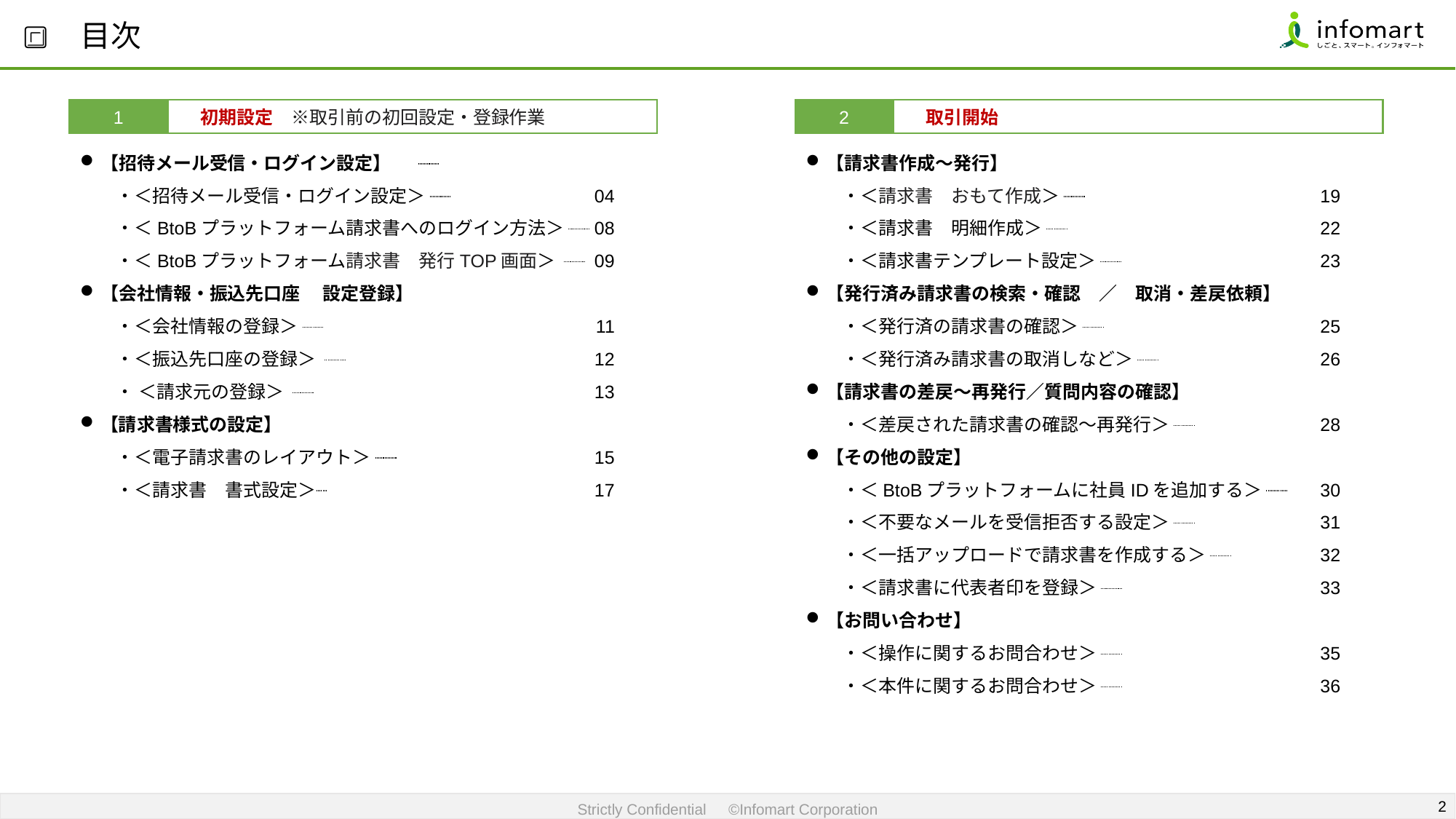

目次
 　初期設定　※取引前の初回設定・登録作業
1
 　取引開始
2
【招待メール受信・ログイン設定】
　　・＜招待メール受信・ログイン設定＞ 　　	04
　　・＜BtoBプラットフォーム請求書へのログイン方法＞ 　　	08
　　・＜BtoBプラットフォーム請求書　発行TOP画面＞  　　	09
【会社情報・振込先口座 　設定登録】
　　・＜会社情報の登録＞ 　　	11
　　・＜振込先口座の登録＞  　　	12
　　・ ＜請求元の登録＞  　　	13
【請求書様式の設定】
　　・＜電子請求書のレイアウト＞ 　　	15
　　・＜請求書　書式設定＞　	17
【請求書作成～発行】
　　・＜請求書　おもて作成＞ 　　	19
　　・＜請求書　明細作成＞ 　　	22
　　・＜請求書テンプレート設定＞ 　　	23
【発行済み請求書の検索・確認　／　取消・差戻依頼】
　　・＜発行済の請求書の確認＞ 　　	25
　　・＜発行済み請求書の取消しなど＞ 　　	26
【請求書の差戻～再発行／質問内容の確認】
　　・＜差戻された請求書の確認～再発行＞ 　　	28
【その他の設定】
　　・＜BtoBプラットフォームに社員IDを追加する＞ 　　	30
　　・＜不要なメールを受信拒否する設定＞ 　　	31
　　・＜一括アップロードで請求書を作成する＞ 　　	32
　　・＜請求書に代表者印を登録＞ 　　	33
【お問い合わせ】
　　・＜操作に関するお問合わせ＞ 　　	35
　　・＜本件に関するお問合わせ＞ 　　	36